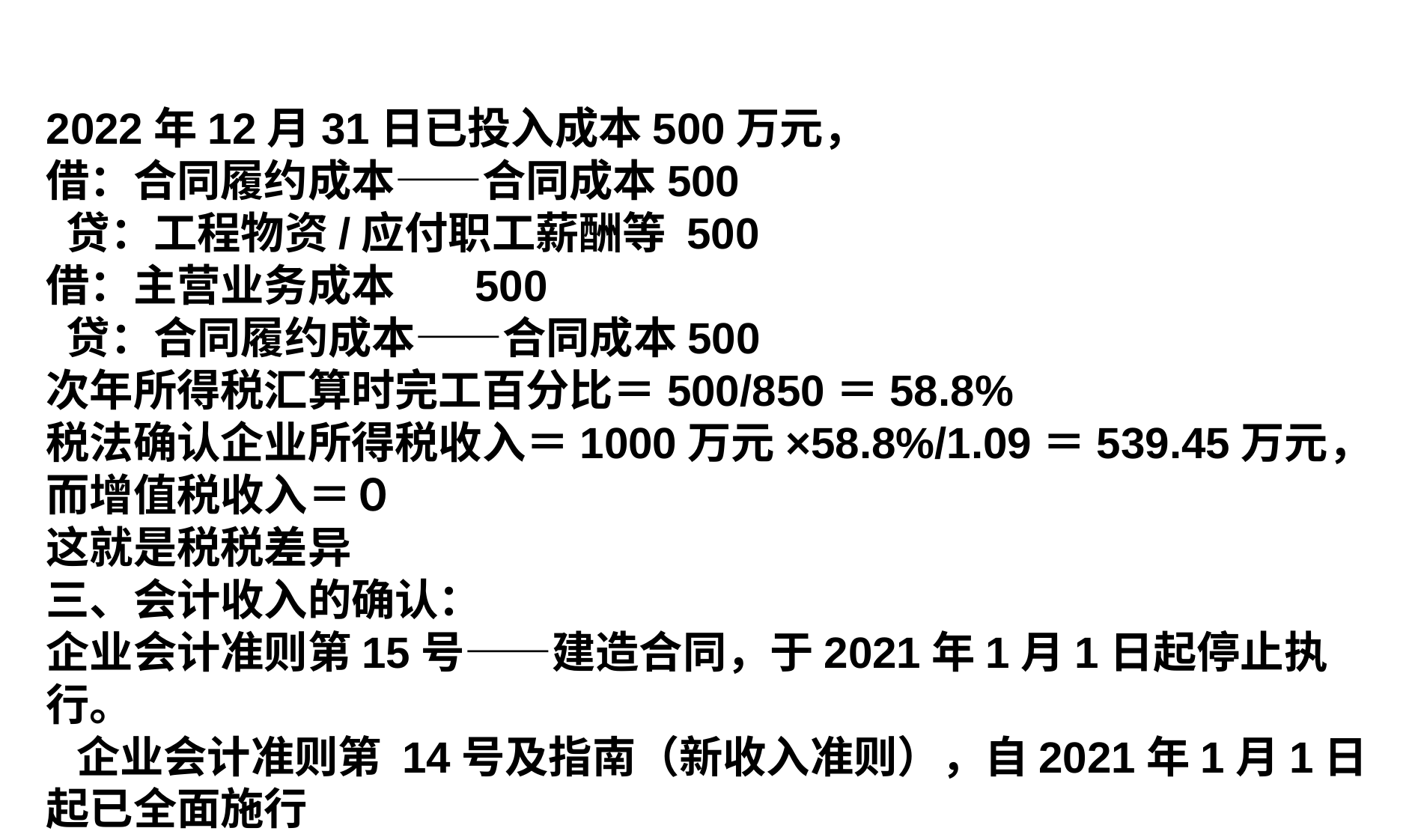

2022年12月31日已投入成本500万元，
借：合同履约成本——合同成本500
 贷：工程物资/应付职工薪酬等 500
借：主营业务成本       500
 贷：合同履约成本——合同成本500
次年所得税汇算时完工百分比＝500/850＝58.8%
税法确认企业所得税收入＝1000万元×58.8%/1.09＝539.45万元，
而增值税收入＝０
这就是税税差异
三、会计收入的确认：
企业会计准则第15号——建造合同，于2021年1月1日起停止执行。
  企业会计准则第 14号及指南（新收入准则），自2021年1月1日起已全面施行